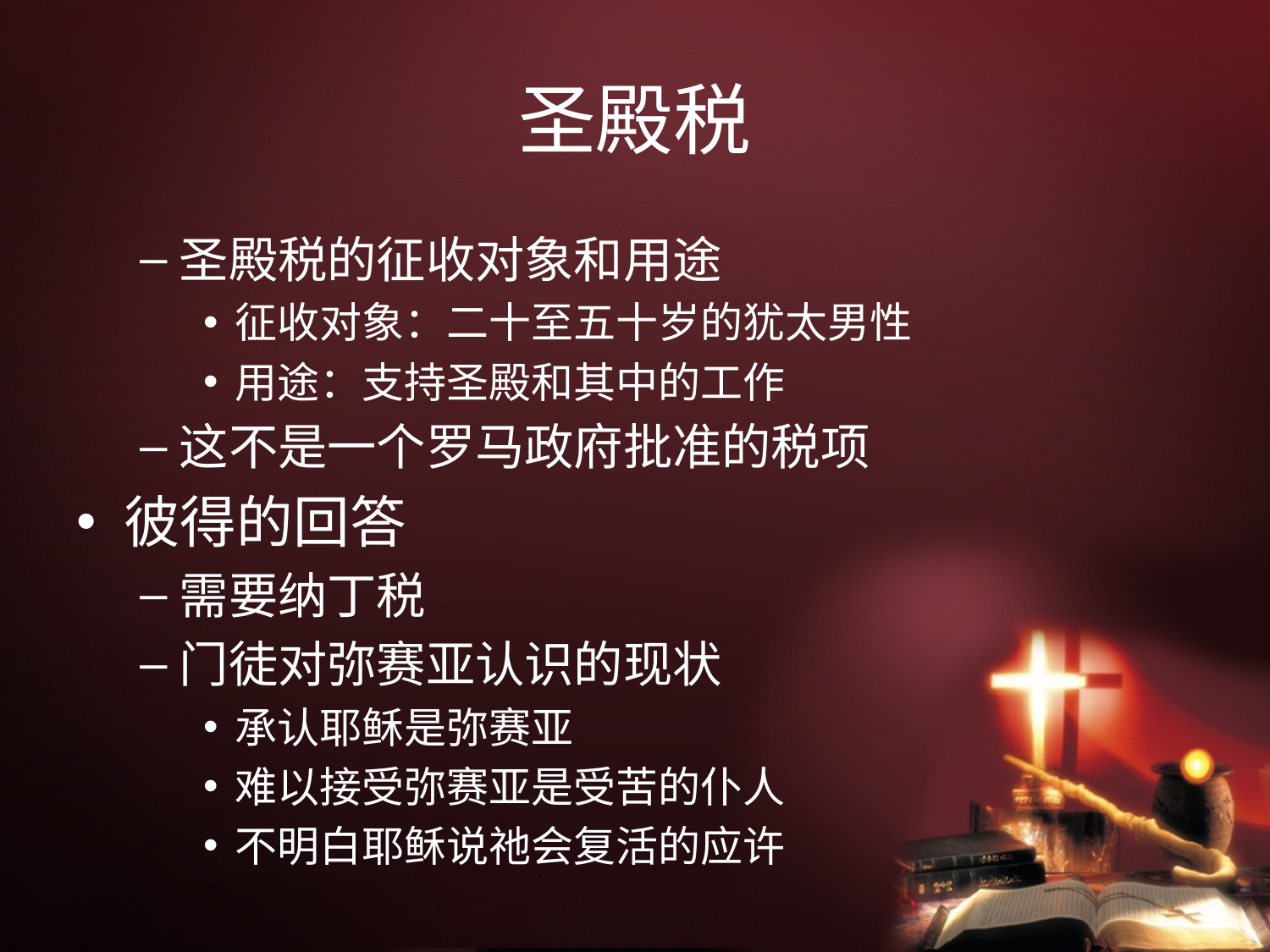

# 圣殿税
圣殿税的征收对象和用途
征收对象：二十至五十岁的犹太男性
用途：支持圣殿和其中的工作
这不是一个罗马政府批准的税项
彼得的回答
需要纳丁税
门徒对弥赛亚认识的现状
承认耶稣是弥赛亚
难以接受弥赛亚是受苦的仆人
不明白耶稣说祂会复活的应许